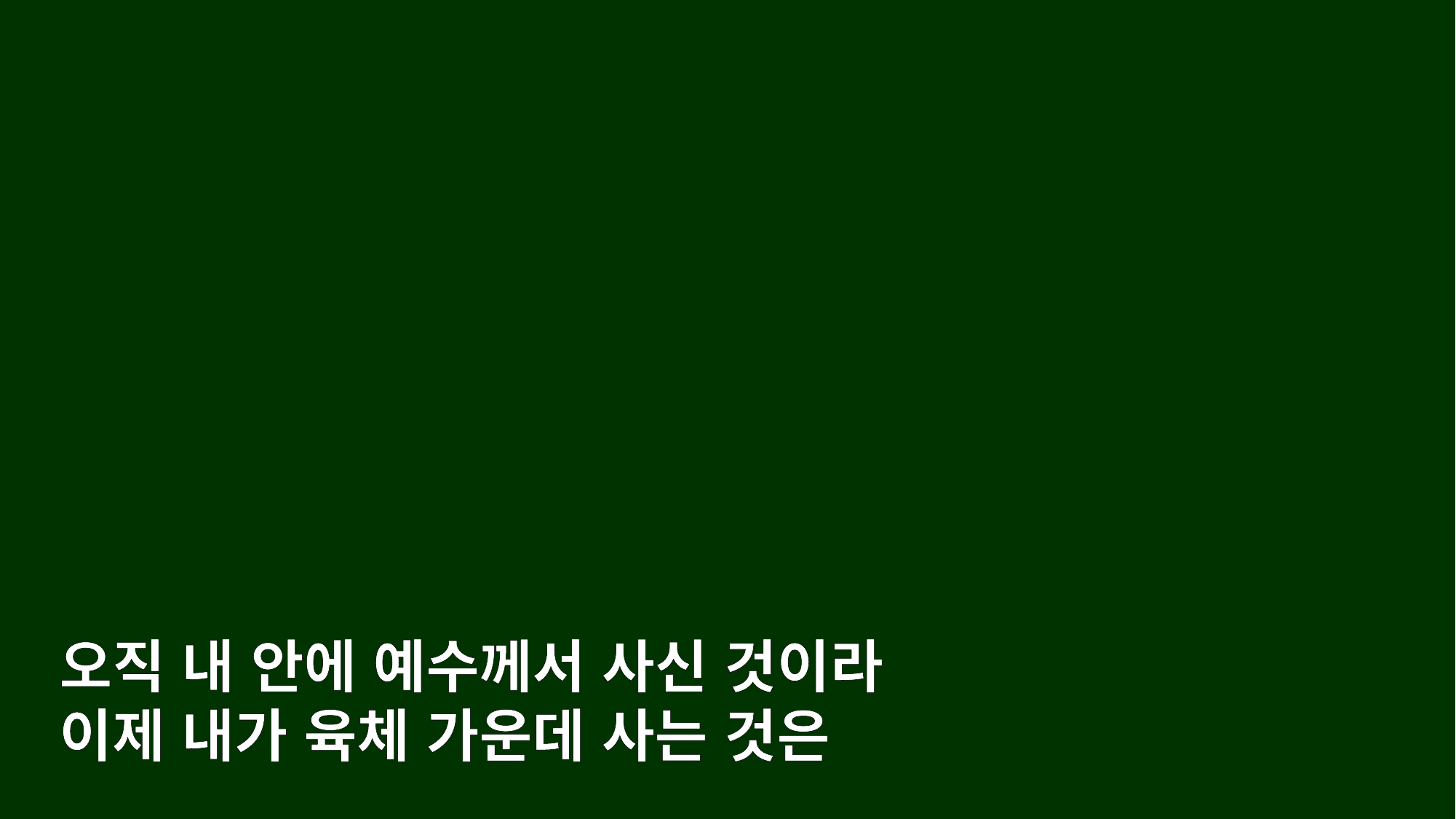

오직 내 안에 예수께서 사신 것이라
이제 내가 육체 가운데 사는 것은